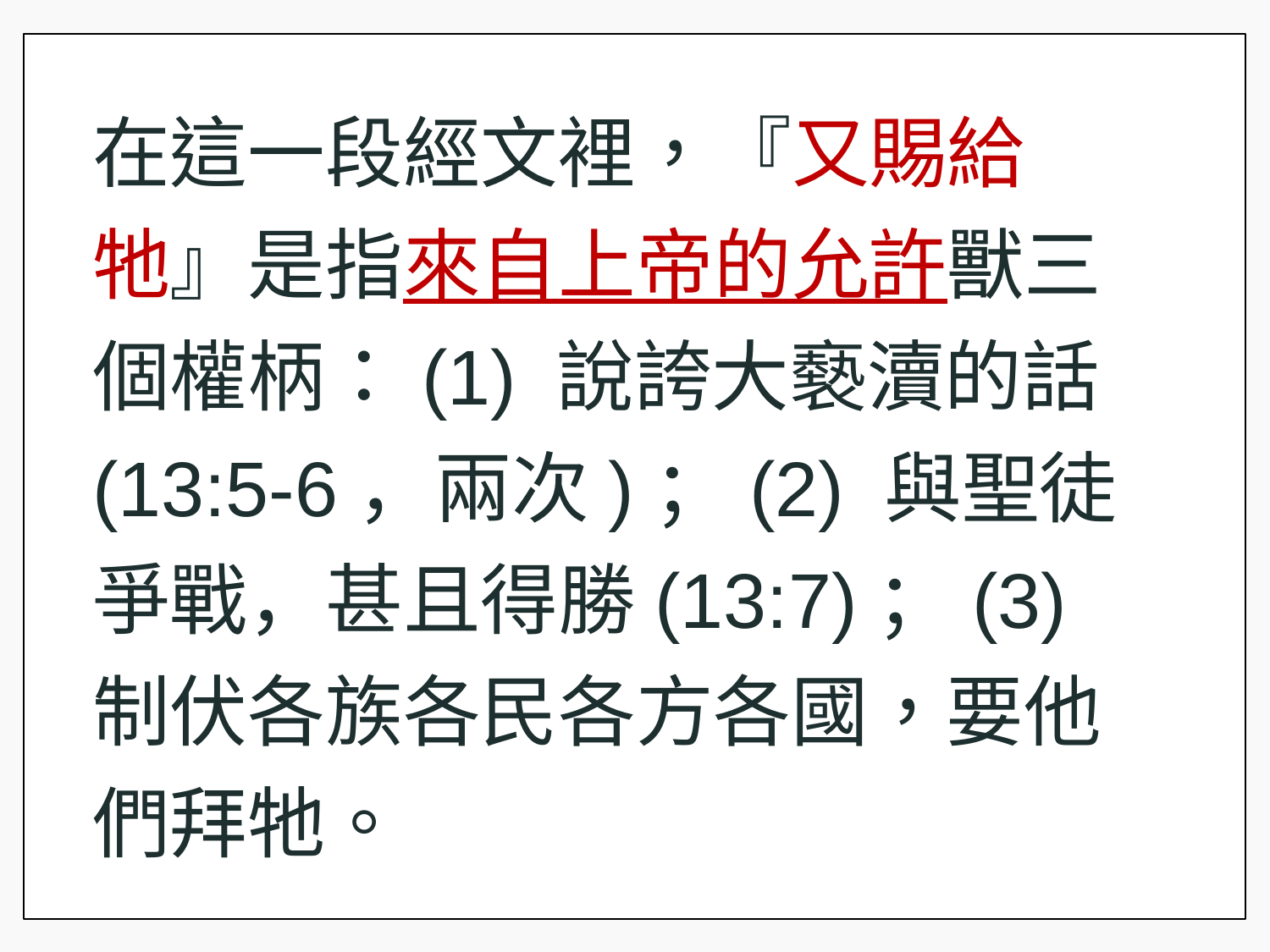

在這一段經文裡，『又賜給牠』是指來自上帝的允許獸三個權柄：(1) 說誇大褻瀆的話 (13:5-6，兩次)；(2) 與聖徒爭戰，甚且得勝(13:7)；(3) 制伏各族各民各方各國，要他們拜牠。